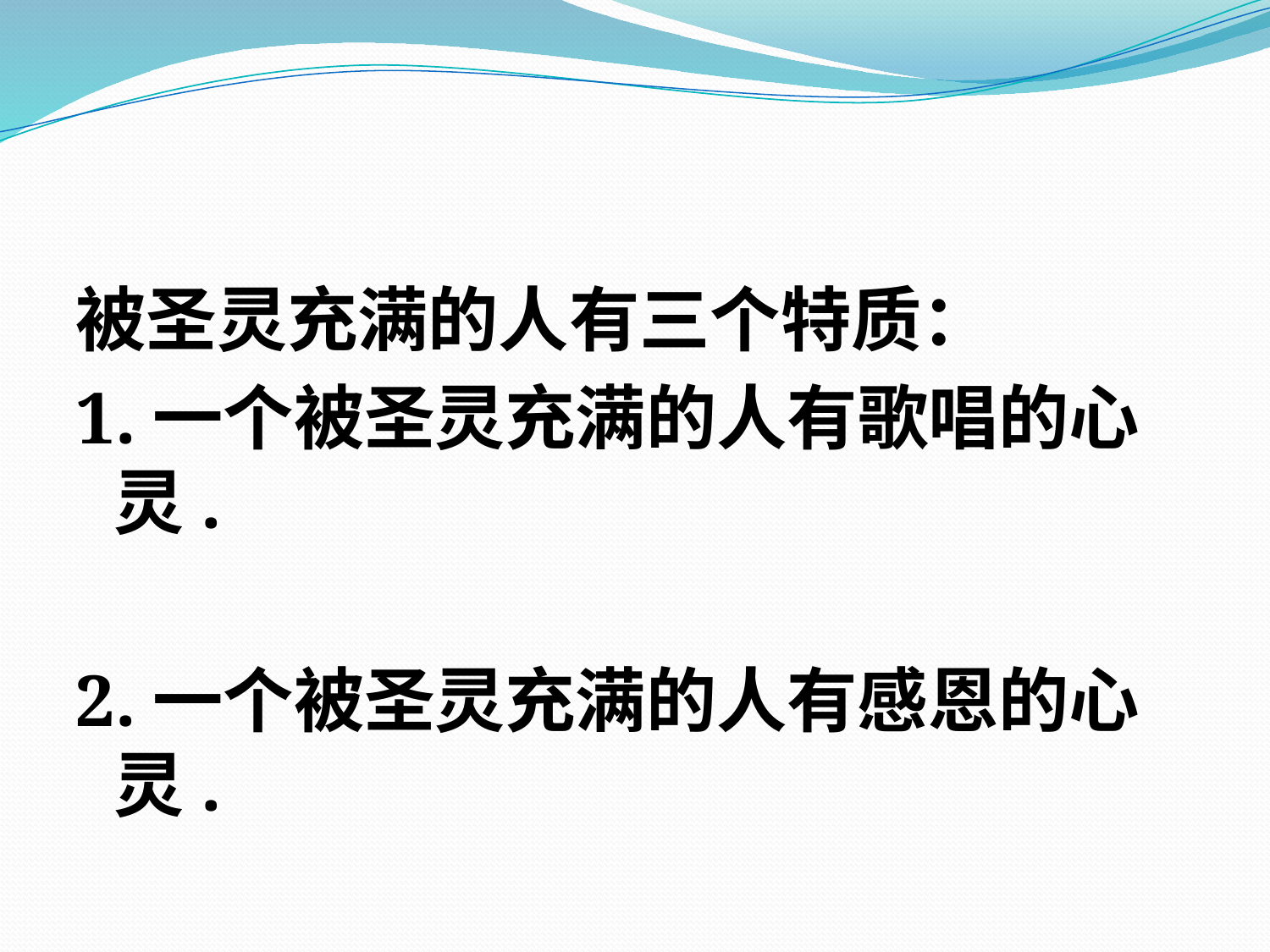

#
被圣灵充满的人有三个特质：
1.一个被圣灵充满的人有歌唱的心灵.

2.一个被圣灵充满的人有感恩的心灵.